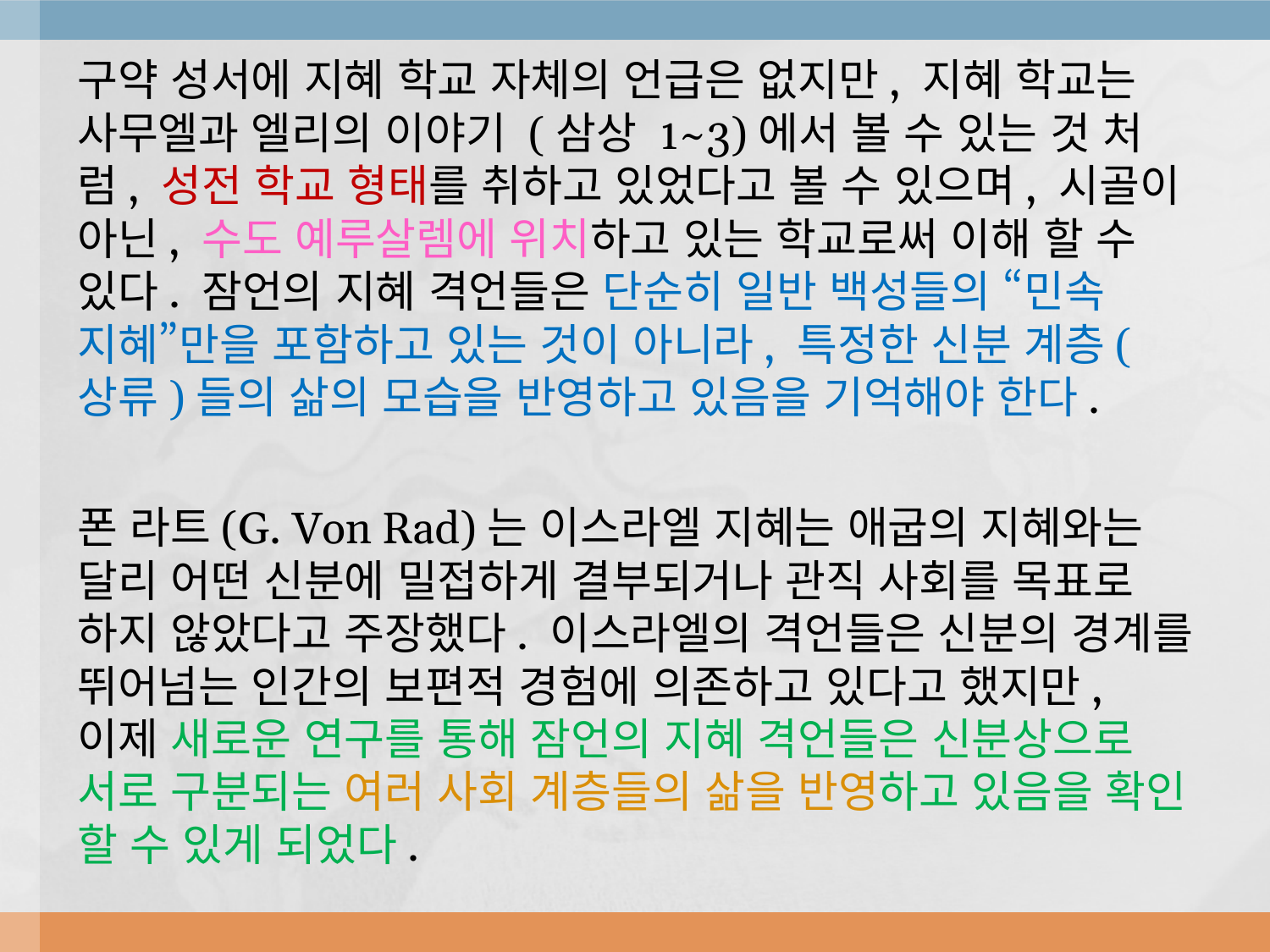

구약 성서에 지혜 학교 자체의 언급은 없지만, 지혜 학교는 사무엘과 엘리의 이야기 (삼상 1~3)에서 볼 수 있는 것 처럼, 성전 학교 형태를 취하고 있었다고 볼 수 있으며, 시골이 아닌, 수도 예루살렘에 위치하고 있는 학교로써 이해 할 수 있다. 잠언의 지혜 격언들은 단순히 일반 백성들의 “민속 지혜”만을 포함하고 있는 것이 아니라, 특정한 신분 계층(상류)들의 삶의 모습을 반영하고 있음을 기억해야 한다.

폰 라트(G. Von Rad)는 이스라엘 지혜는 애굽의 지혜와는 달리 어떤 신분에 밀접하게 결부되거나 관직 사회를 목표로 하지 않았다고 주장했다. 이스라엘의 격언들은 신분의 경계를 뛰어넘는 인간의 보편적 경험에 의존하고 있다고 했지만, 이제 새로운 연구를 통해 잠언의 지혜 격언들은 신분상으로 서로 구분되는 여러 사회 계층들의 삶을 반영하고 있음을 확인 할 수 있게 되었다.